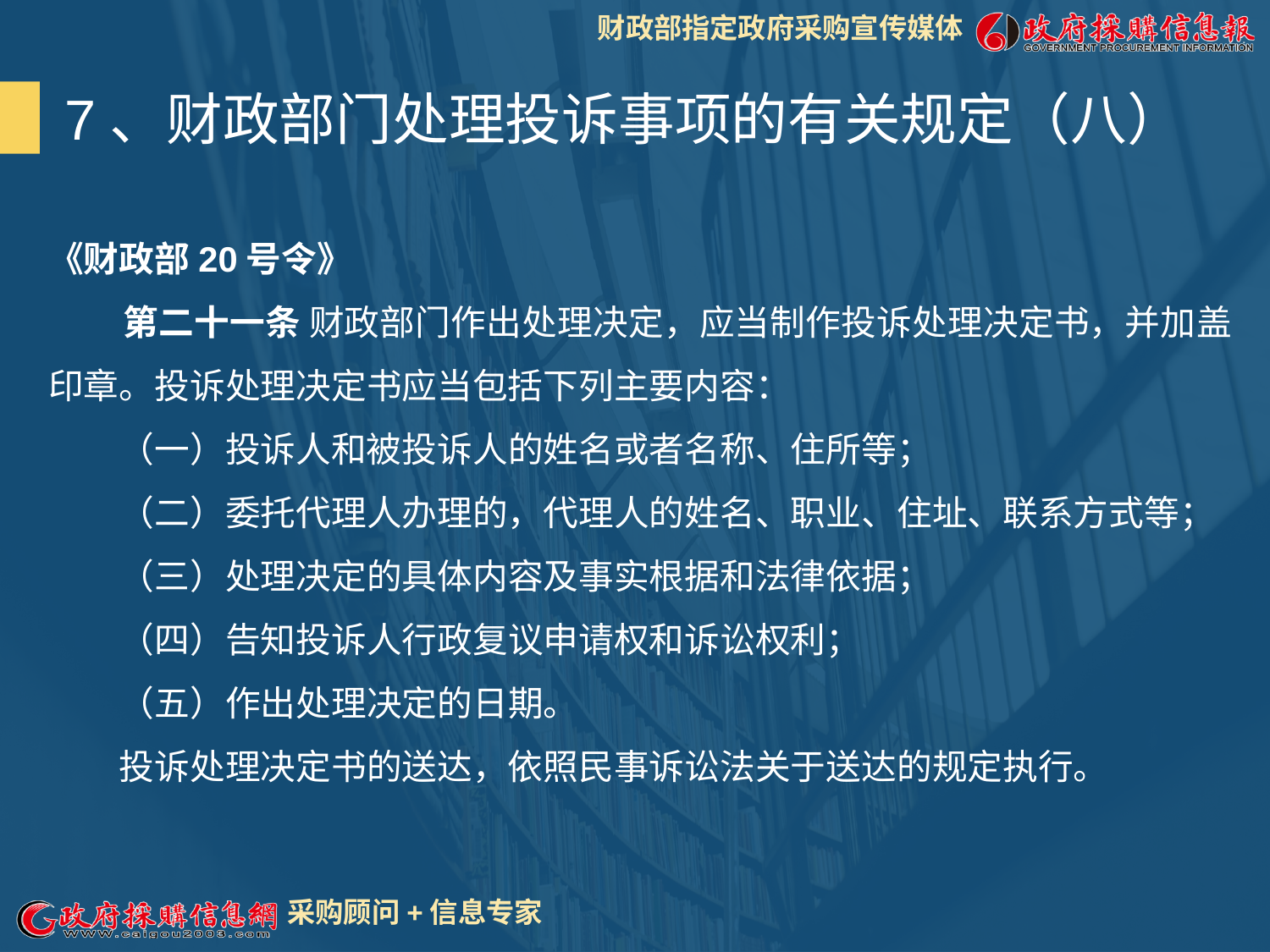

7、财政部门处理投诉事项的有关规定（八）
《财政部20号令》
        第二十一条 财政部门作出处理决定，应当制作投诉处理决定书，并加盖印章。投诉处理决定书应当包括下列主要内容：
　　（一）投诉人和被投诉人的姓名或者名称、住所等；
　　（二）委托代理人办理的，代理人的姓名、职业、住址、联系方式等；
　　（三）处理决定的具体内容及事实根据和法律依据；
　　（四）告知投诉人行政复议申请权和诉讼权利；
　　（五）作出处理决定的日期。
　　投诉处理决定书的送达，依照民事诉讼法关于送达的规定执行。